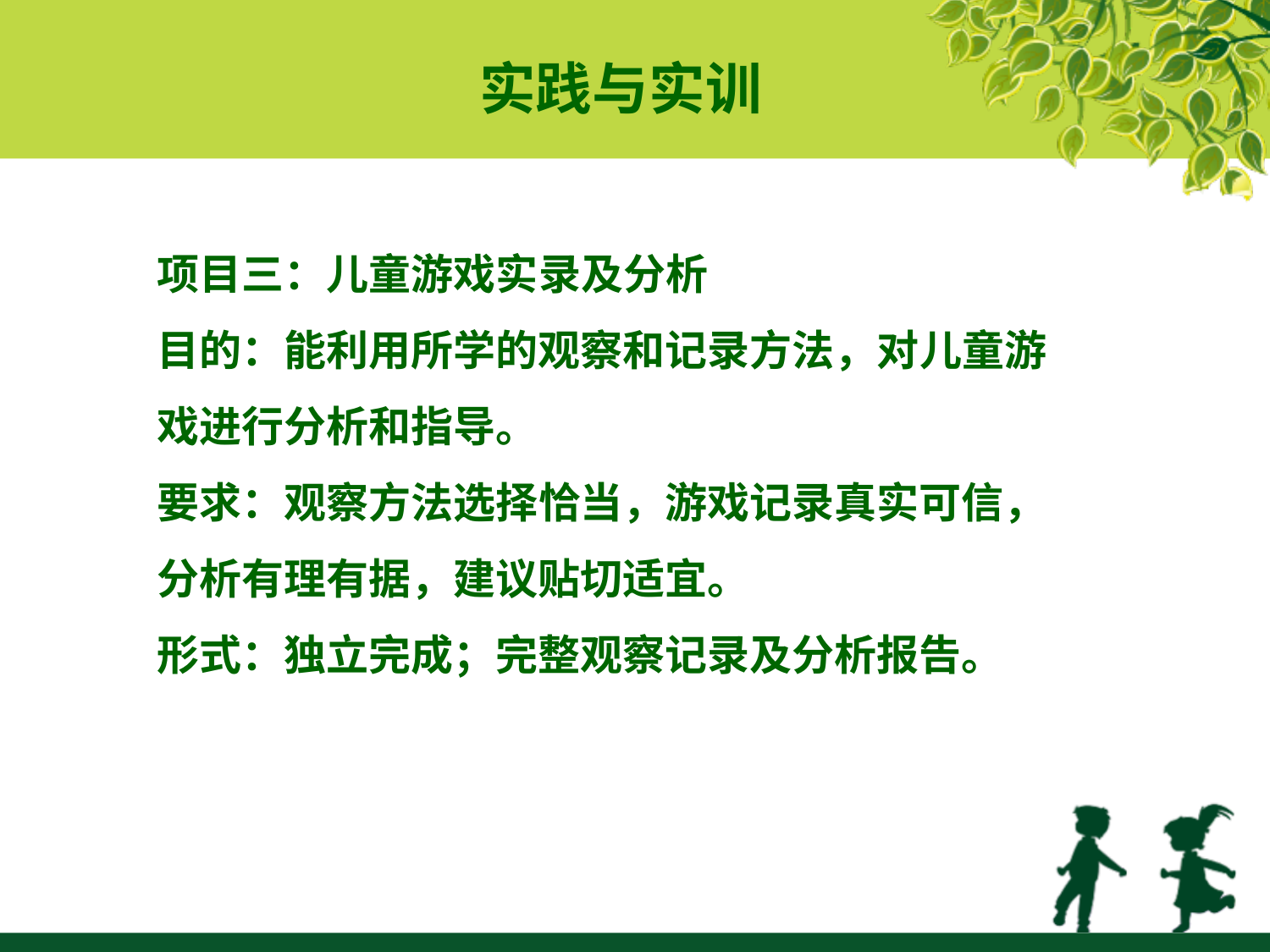

实践与实训
项目三：儿童游戏实录及分析
目的：能利用所学的观察和记录方法，对儿童游戏进行分析和指导。
要求：观察方法选择恰当，游戏记录真实可信，分析有理有据，建议贴切适宜。
形式：独立完成；完整观察记录及分析报告。